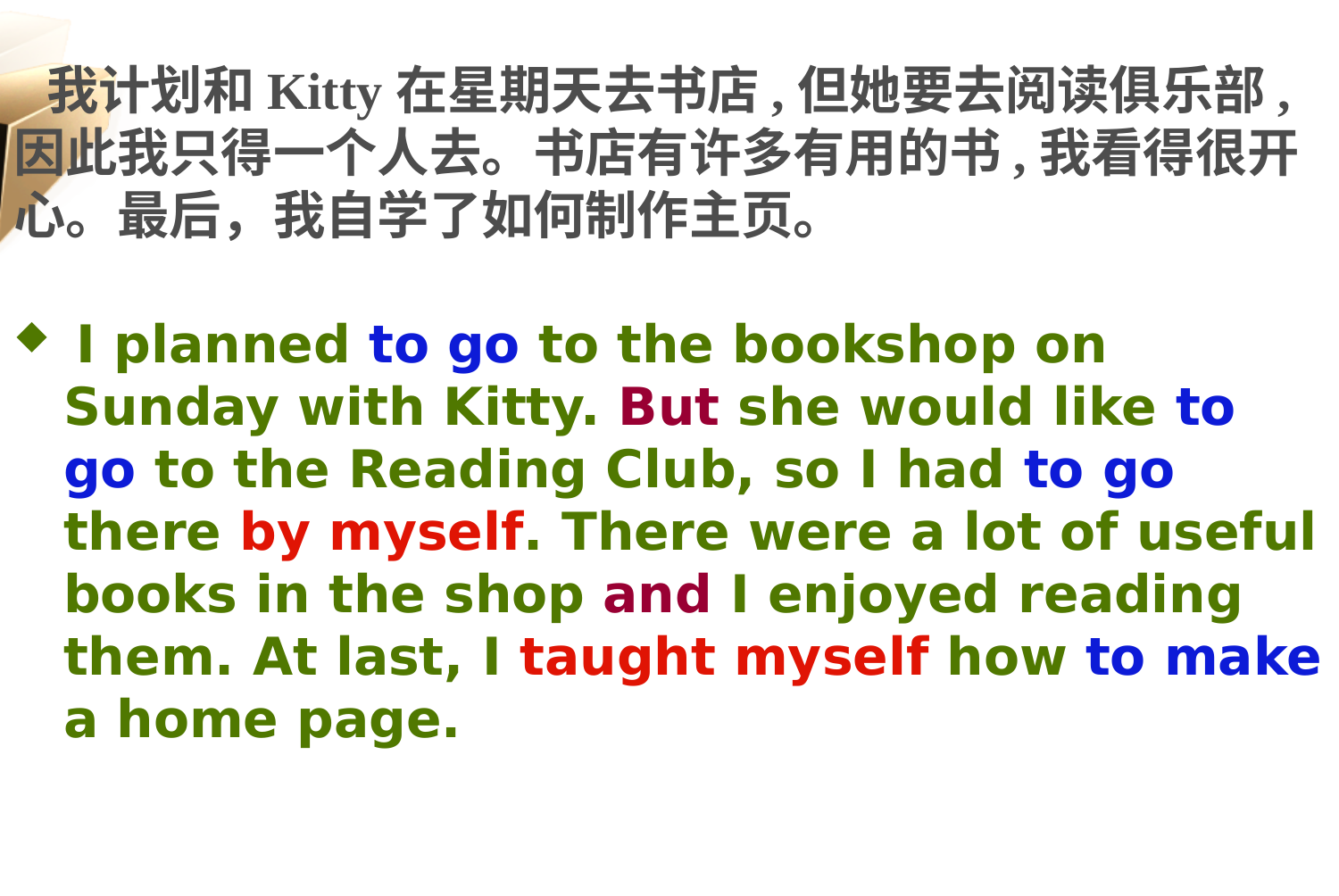

# 我计划和Kitty在星期天去书店,但她要去阅读俱乐部,因此我只得一个人去。书店有许多有用的书,我看得很开心。最后，我自学了如何制作主页。
 I planned to go to the bookshop on Sunday with Kitty. But she would like to go to the Reading Club, so I had to go there by myself. There were a lot of useful books in the shop and I enjoyed reading them. At last, I taught myself how to make a home page.